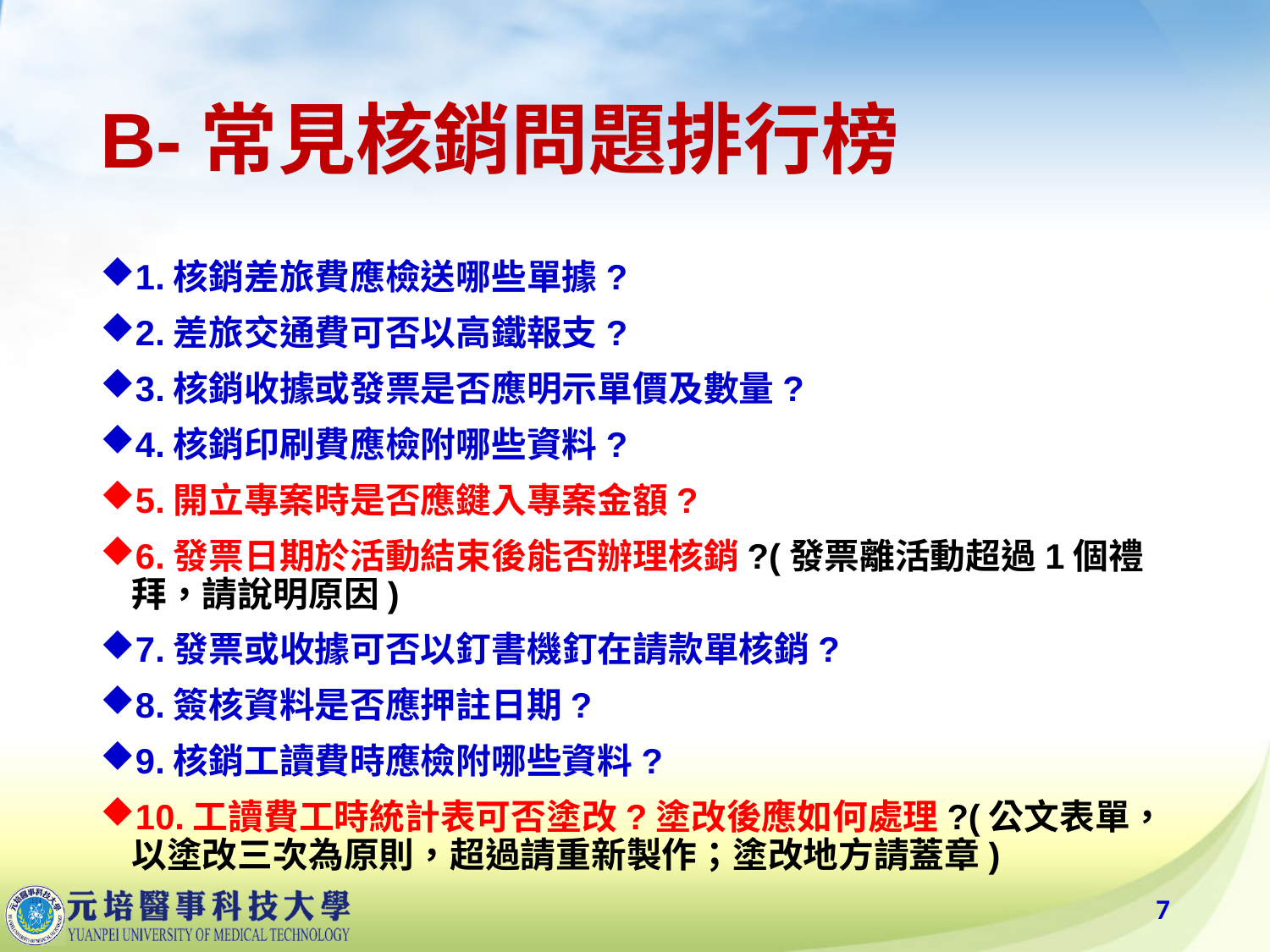

# B-常見核銷問題排行榜
1.核銷差旅費應檢送哪些單據?
2.差旅交通費可否以高鐵報支?
3.核銷收據或發票是否應明示單價及數量?
4.核銷印刷費應檢附哪些資料?
5.開立專案時是否應鍵入專案金額?
6.發票日期於活動結束後能否辦理核銷?(發票離活動超過1個禮拜，請說明原因)
7.發票或收據可否以釘書機釘在請款單核銷?
8.簽核資料是否應押註日期?
9.核銷工讀費時應檢附哪些資料?
10.工讀費工時統計表可否塗改?塗改後應如何處理?(公文表單，以塗改三次為原則，超過請重新製作；塗改地方請蓋章)

7